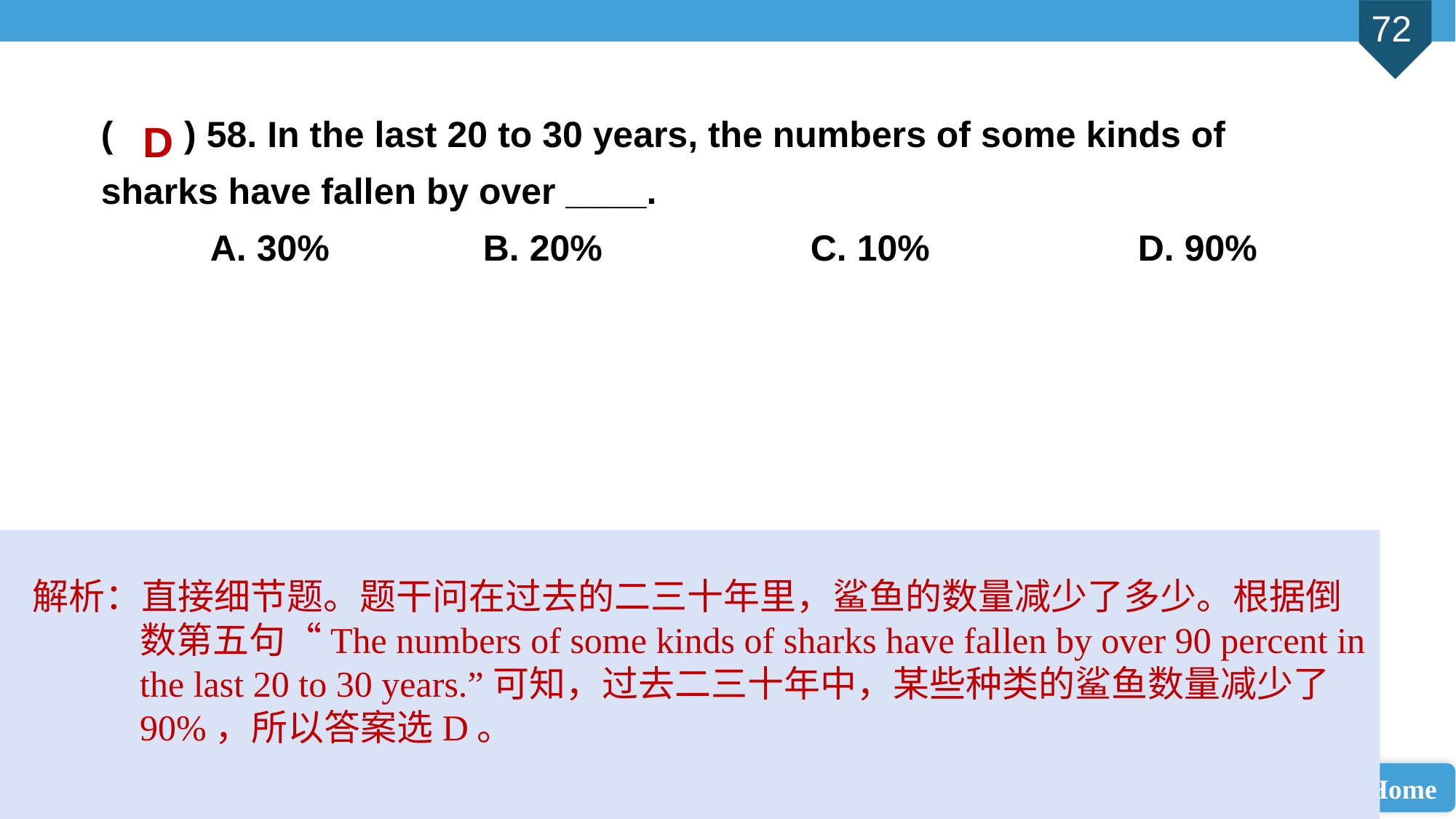

(       ) 58. In the last 20 to 30 years, the numbers of some kinds of 	sharks have fallen by over ____.
A. 30% 		B. 20% 		C. 10% 		D. 90%
D

解析：直接细节题。题干问在过去的二三十年里，鲨鱼的数量减少了多少。根据倒数第五句“The numbers of some kinds of sharks have fallen by over 90 percent in the last 20 to 30 years.”可知，过去二三十年中，某些种类的鲨鱼数量减少了90%，所以答案选D。